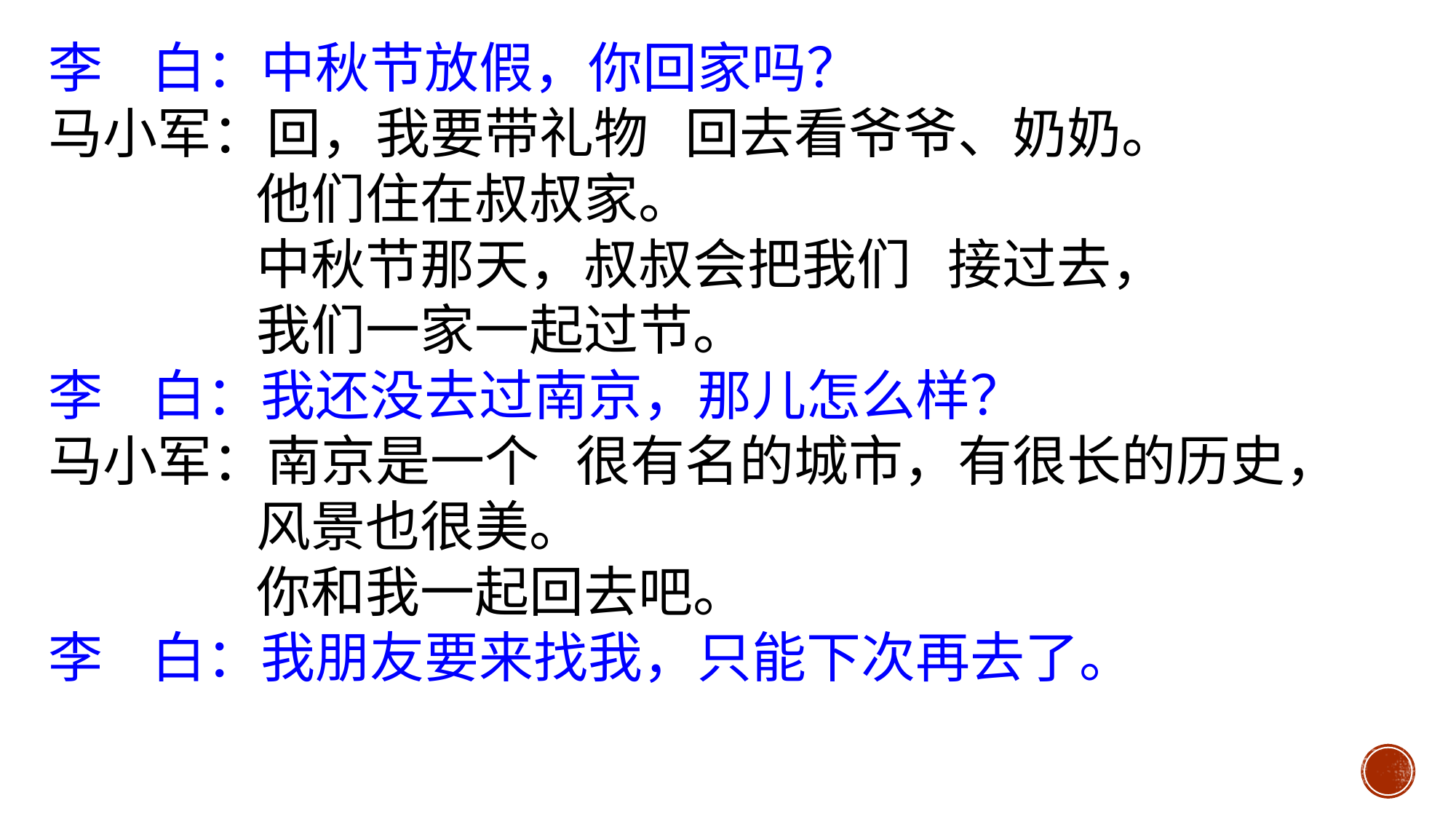

李    白：中秋节放假，你回家吗？
马小军：回，我要带礼物   回去看爷爷、奶奶。
                他们住在叔叔家。
                中秋节那天，叔叔会把我们   接过去，
                我们一家一起过节。
李    白：我还没去过南京，那儿怎么样？
马小军：南京是一个   很有名的城市，有很长的历史，
                风景也很美。
                你和我一起回去吧。
李    白：我朋友要来找我，只能下次再去了。